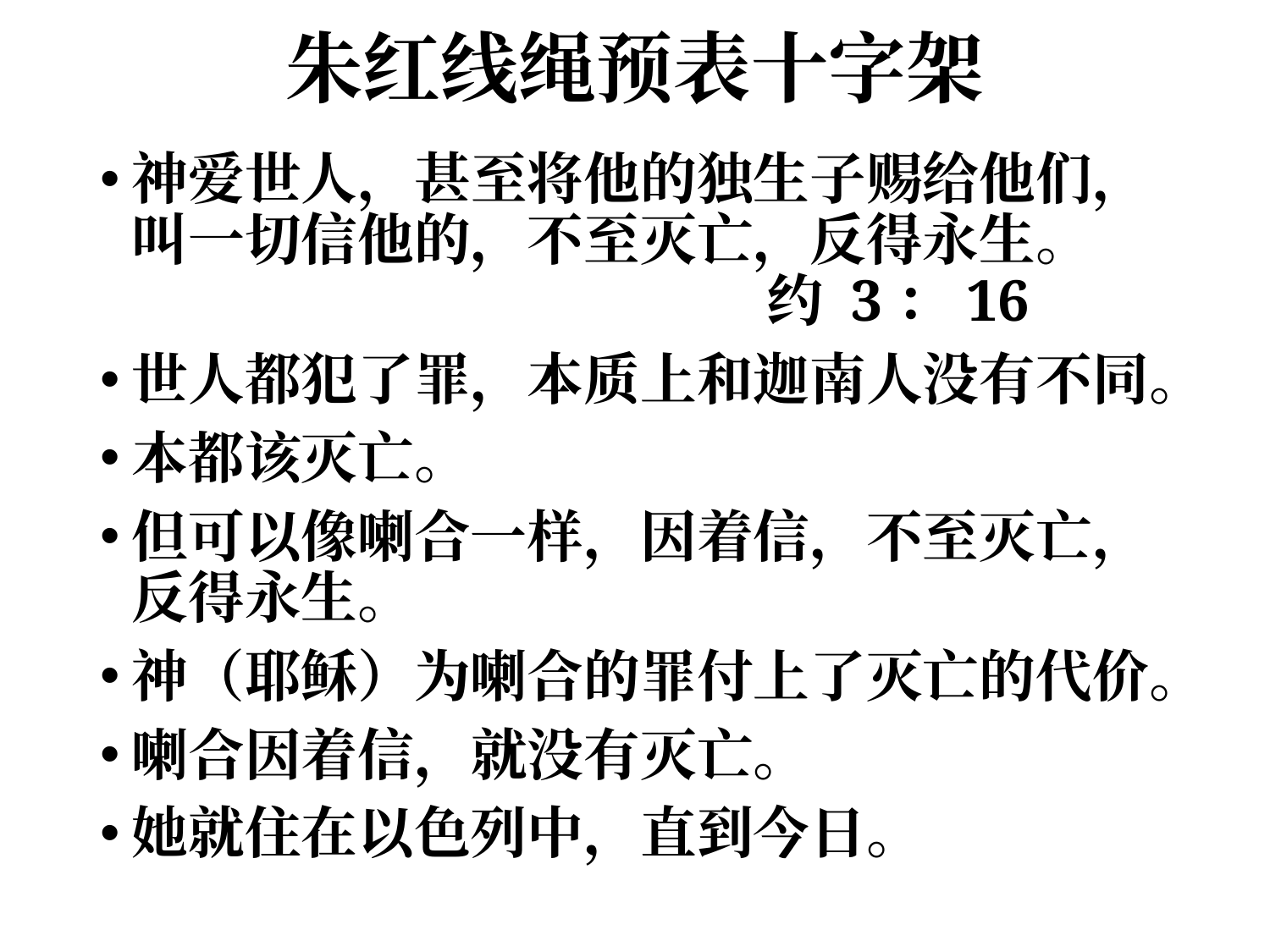

# 朱红线绳预表十字架
神爱世人，甚至将他的独生子赐给他们，叫一切信他的，不至灭亡，反得永生。						约 3：16
世人都犯了罪，本质上和迦南人没有不同。
本都该灭亡。
但可以像喇合一样，因着信，不至灭亡，反得永生。
神（耶稣）为喇合的罪付上了灭亡的代价。
喇合因着信，就没有灭亡。
她就住在以色列中，直到今日。